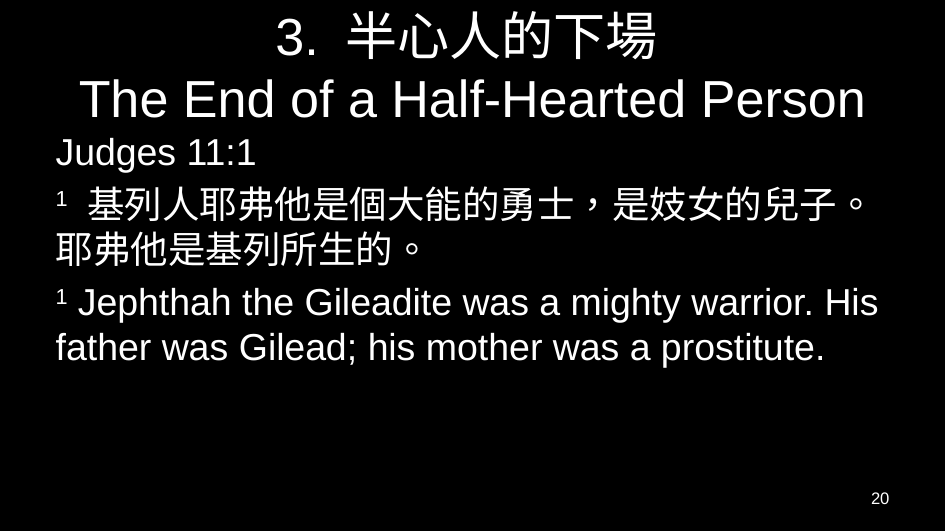

# 3. 半心人的下場 The End of a Half-Hearted Person
Judges 11:1
1 基列人耶弗他是個大能的勇士，是妓女的兒子。耶弗他是基列所生的。
1 Jephthah the Gileadite was a mighty warrior. His father was Gilead; his mother was a prostitute.

20